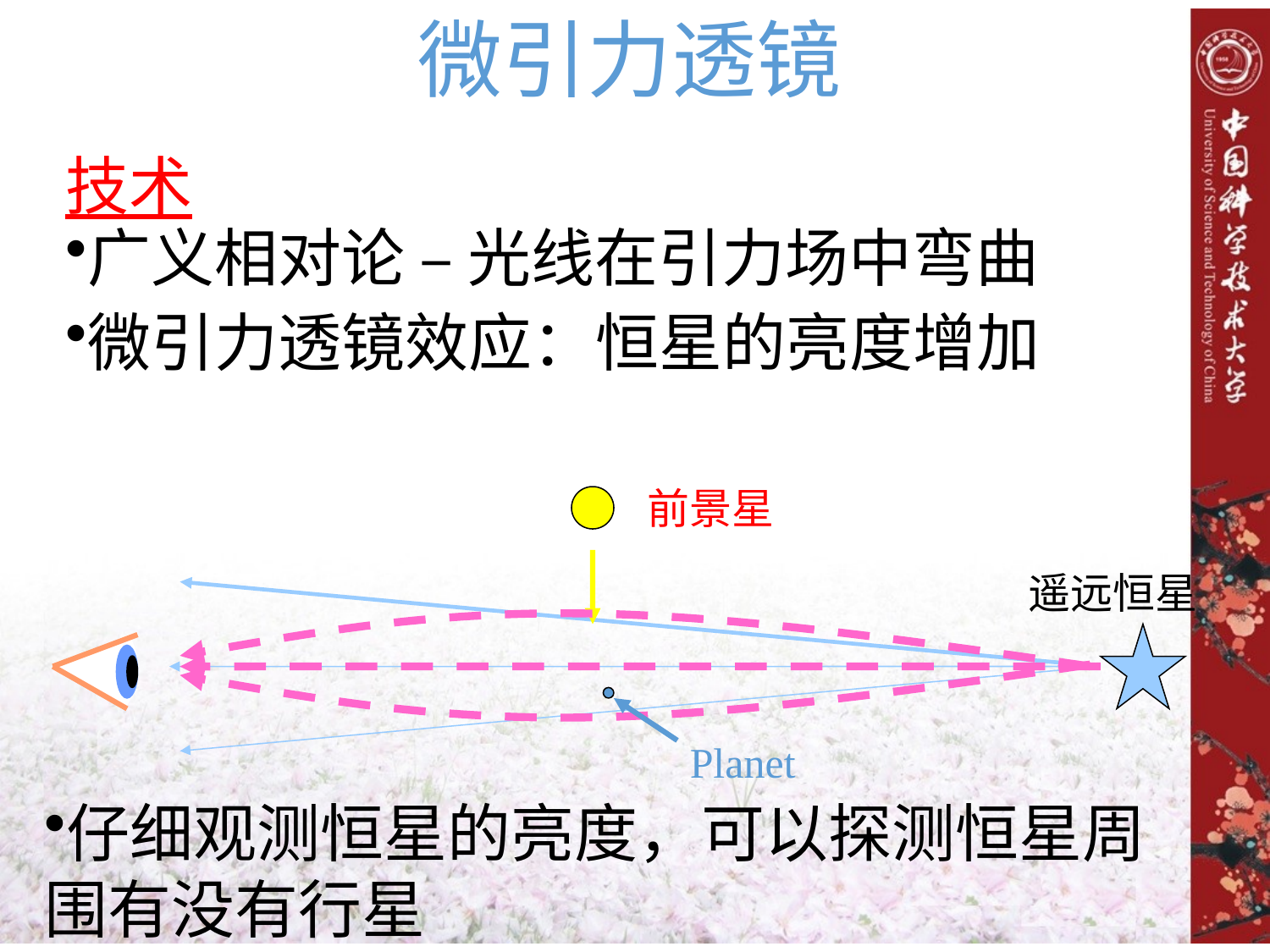

微引力透镜
技术
广义相对论 – 光线在引力场中弯曲

微引力透镜效应：恒星的亮度增加
前景星

遥远恒星

Planet
仔细观测恒星的亮度，可以探测恒星周围有没有行星